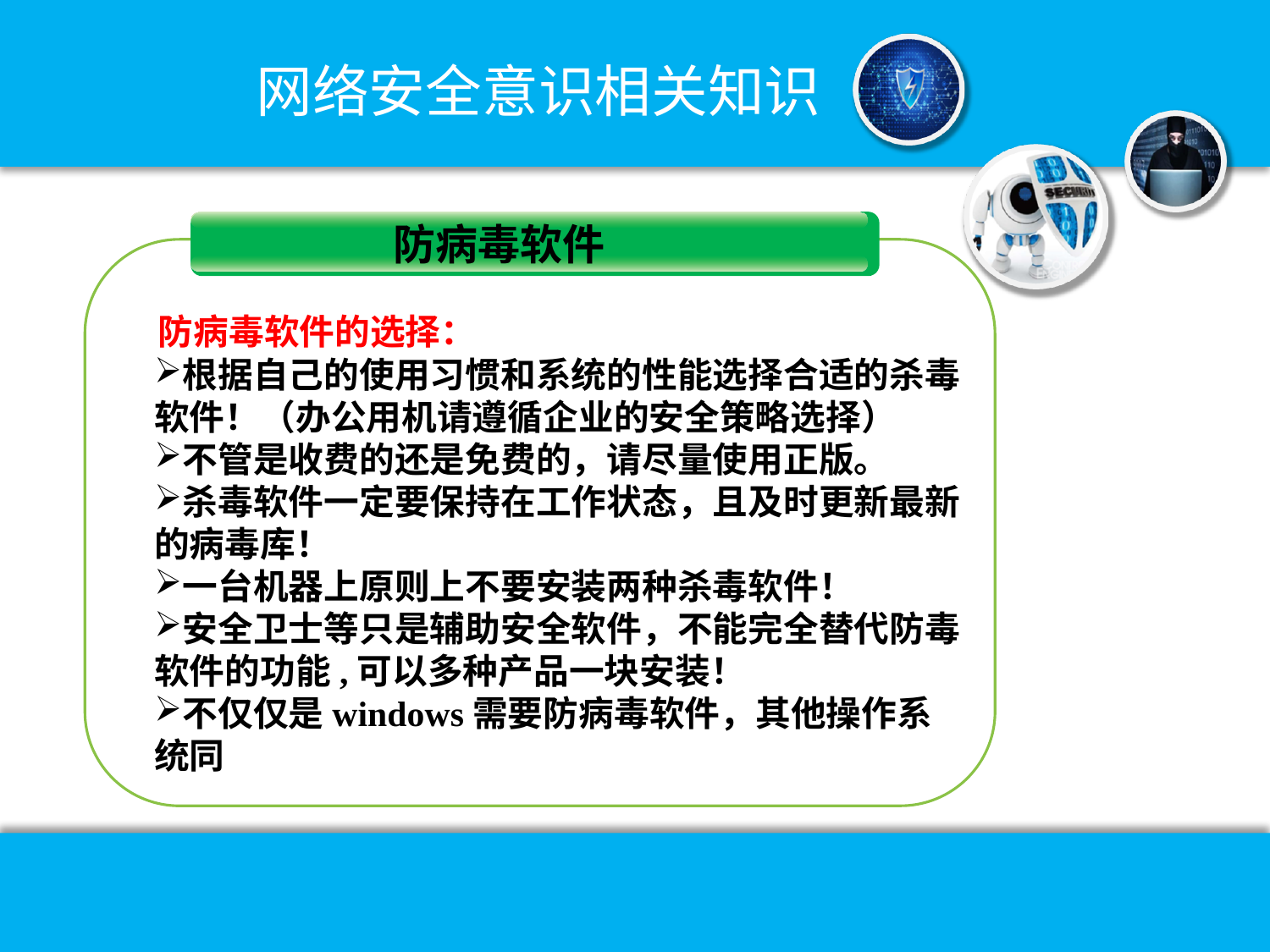

网络安全意识相关知识

防病毒软件
      防病毒软件的选择：
根据自己的使用习惯和系统的性能选择合适的杀毒软件！（办公用机请遵循企业的安全策略选择）
不管是收费的还是免费的，请尽量使用正版。
杀毒软件一定要保持在工作状态，且及时更新最新的病毒库！
一台机器上原则上不要安装两种杀毒软件！
安全卫士等只是辅助安全软件，不能完全替代防毒软件的功能,可以多种产品一块安装！
不仅仅是windows需要防病毒软件，其他操作系统同